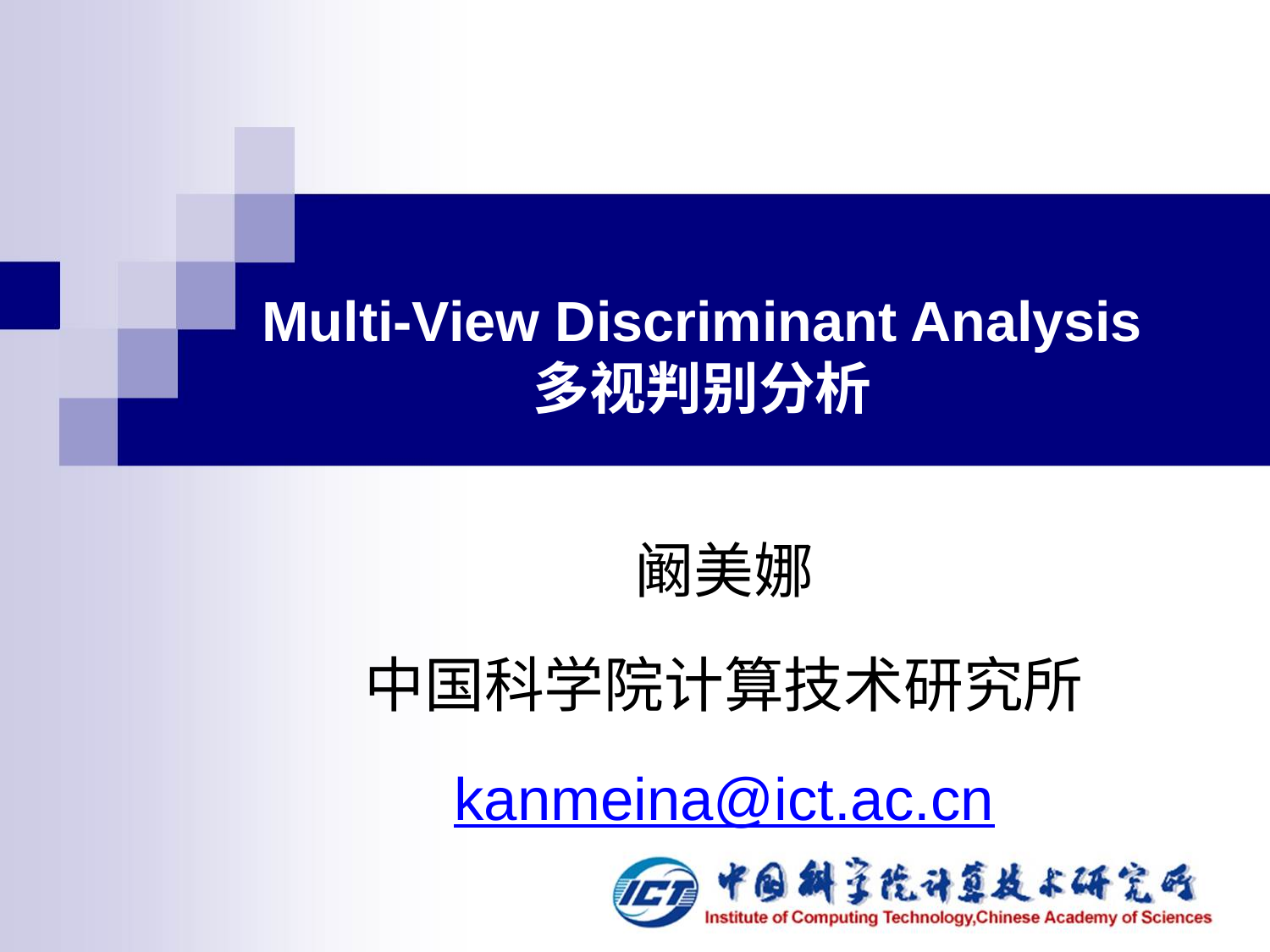

# Multi-View Discriminant Analysis 多视判别分析
阚美娜
中国科学院计算技术研究所
kanmeina@ict.ac.cn